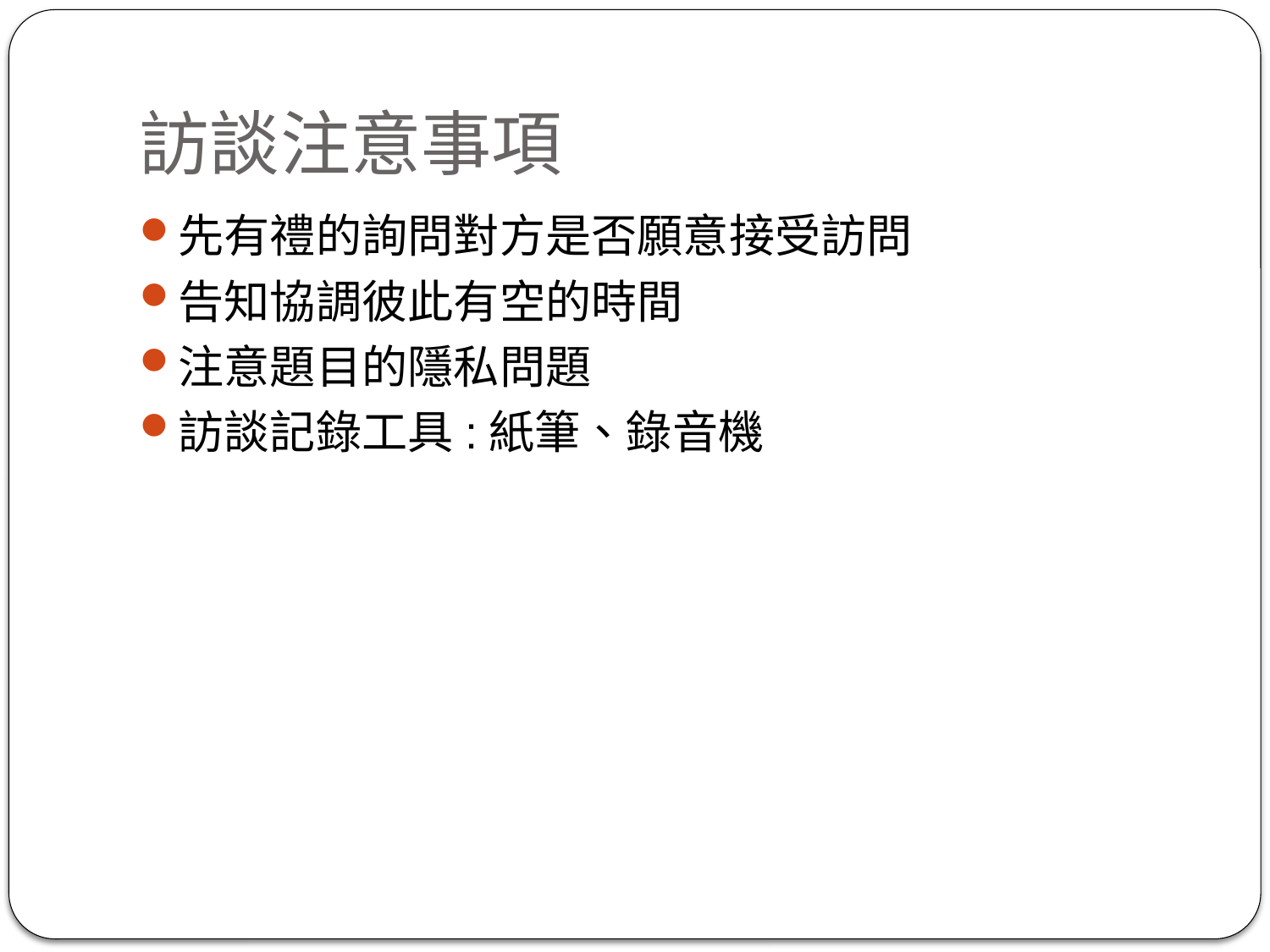

# 訪談注意事項
先有禮的詢問對方是否願意接受訪問
告知協調彼此有空的時間
注意題目的隱私問題
訪談記錄工具:紙筆、錄音機